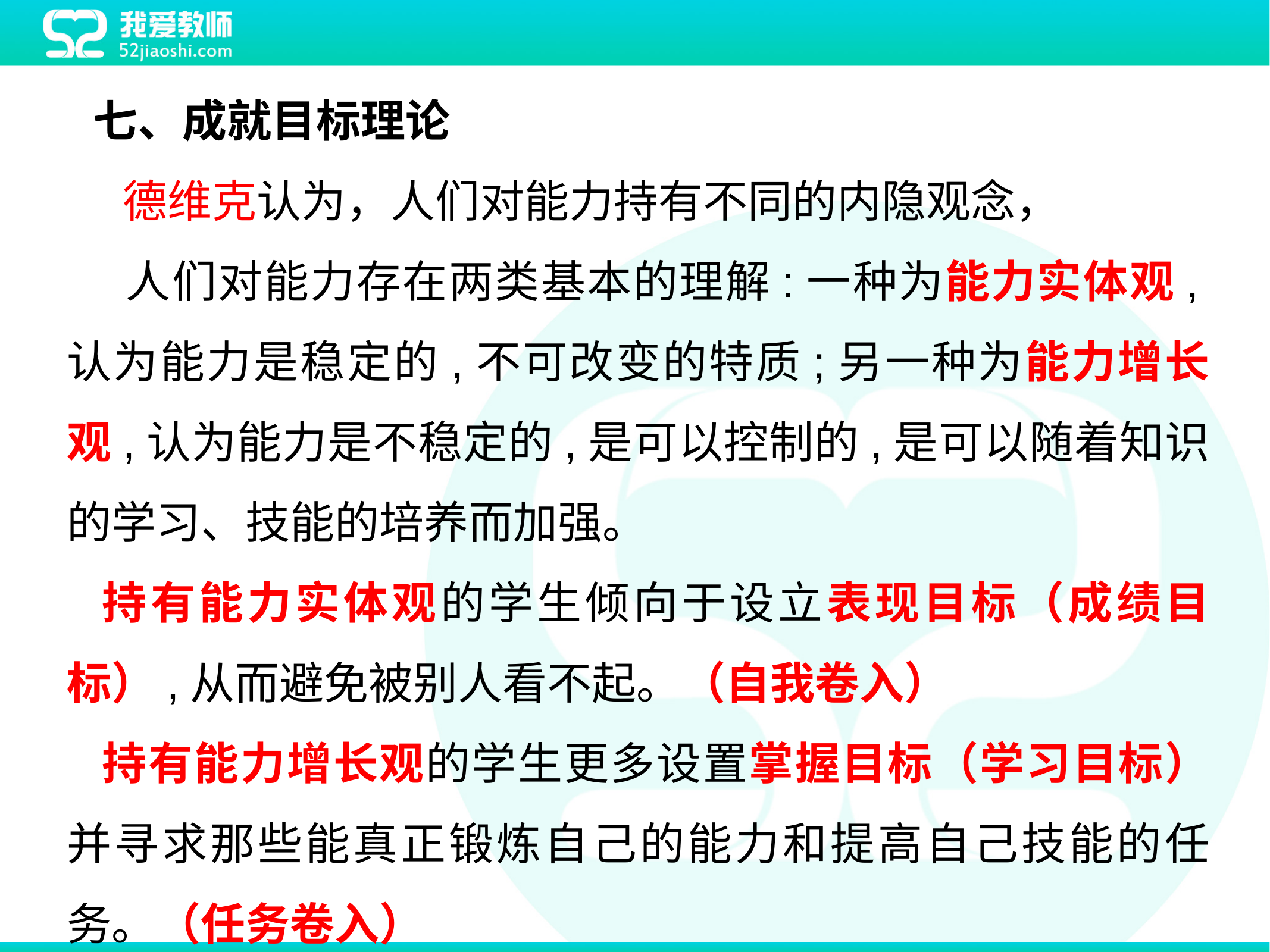

七、成就目标理论
 德维克认为，人们对能力持有不同的内隐观念，
 人们对能力存在两类基本的理解:一种为能力实体观,认为能力是稳定的,不可改变的特质;另一种为能力增长观,认为能力是不稳定的,是可以控制的,是可以随着知识的学习、技能的培养而加强。
持有能力实体观的学生倾向于设立表现目标（成绩目标）,从而避免被别人看不起。（自我卷入）
持有能力增长观的学生更多设置掌握目标（学习目标）并寻求那些能真正锻炼自己的能力和提高自己技能的任务。（任务卷入）